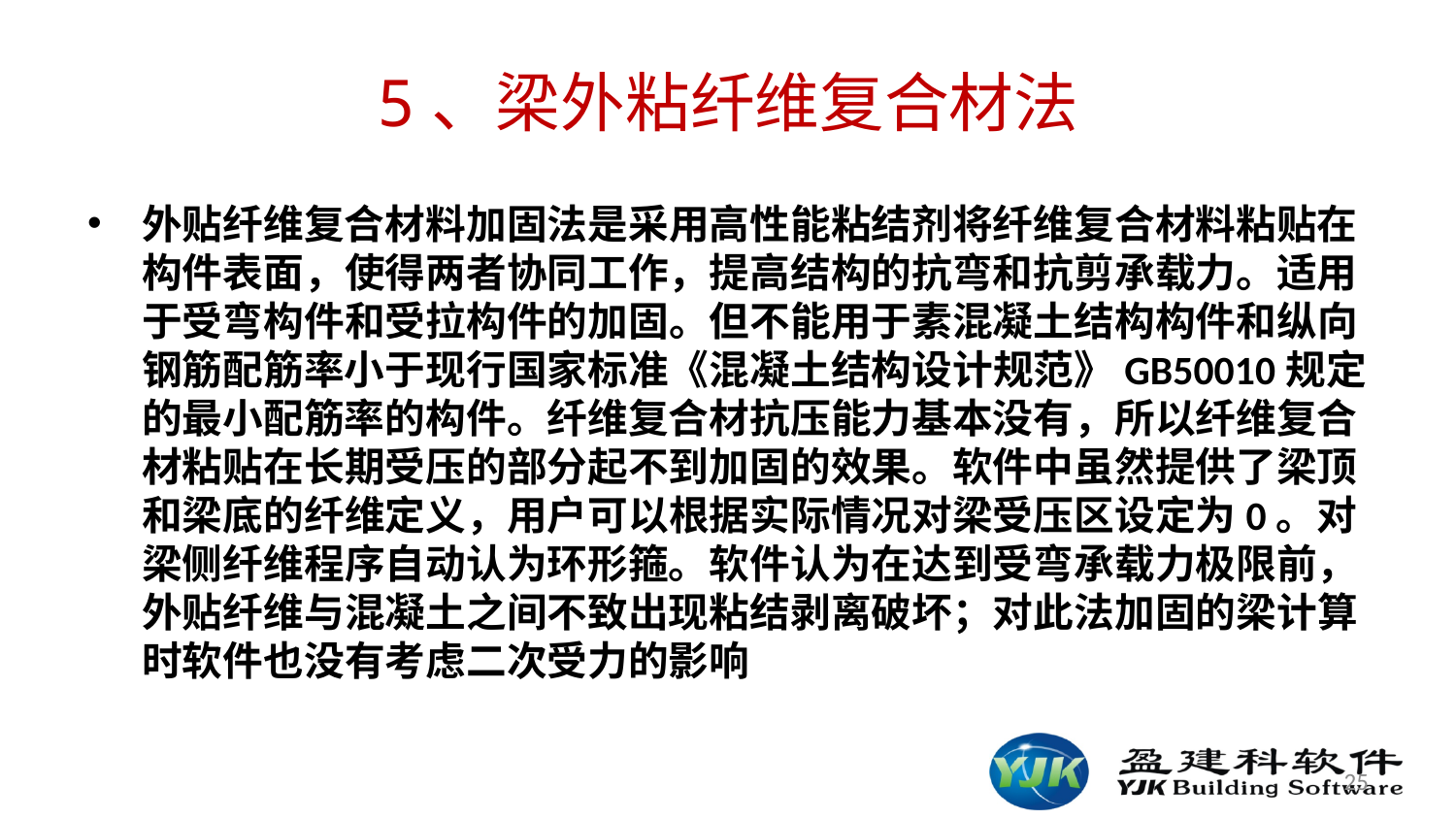

# 5、梁外粘纤维复合材法
外贴纤维复合材料加固法是采用高性能粘结剂将纤维复合材料粘贴在构件表面，使得两者协同工作，提高结构的抗弯和抗剪承载力。适用于受弯构件和受拉构件的加固。但不能用于素混凝土结构构件和纵向钢筋配筋率小于现行国家标准《混凝土结构设计规范》GB50010规定的最小配筋率的构件。纤维复合材抗压能力基本没有，所以纤维复合材粘贴在长期受压的部分起不到加固的效果。软件中虽然提供了梁顶和梁底的纤维定义，用户可以根据实际情况对梁受压区设定为0。对梁侧纤维程序自动认为环形箍。软件认为在达到受弯承载力极限前，外贴纤维与混凝土之间不致出现粘结剥离破坏；对此法加固的梁计算时软件也没有考虑二次受力的影响
25